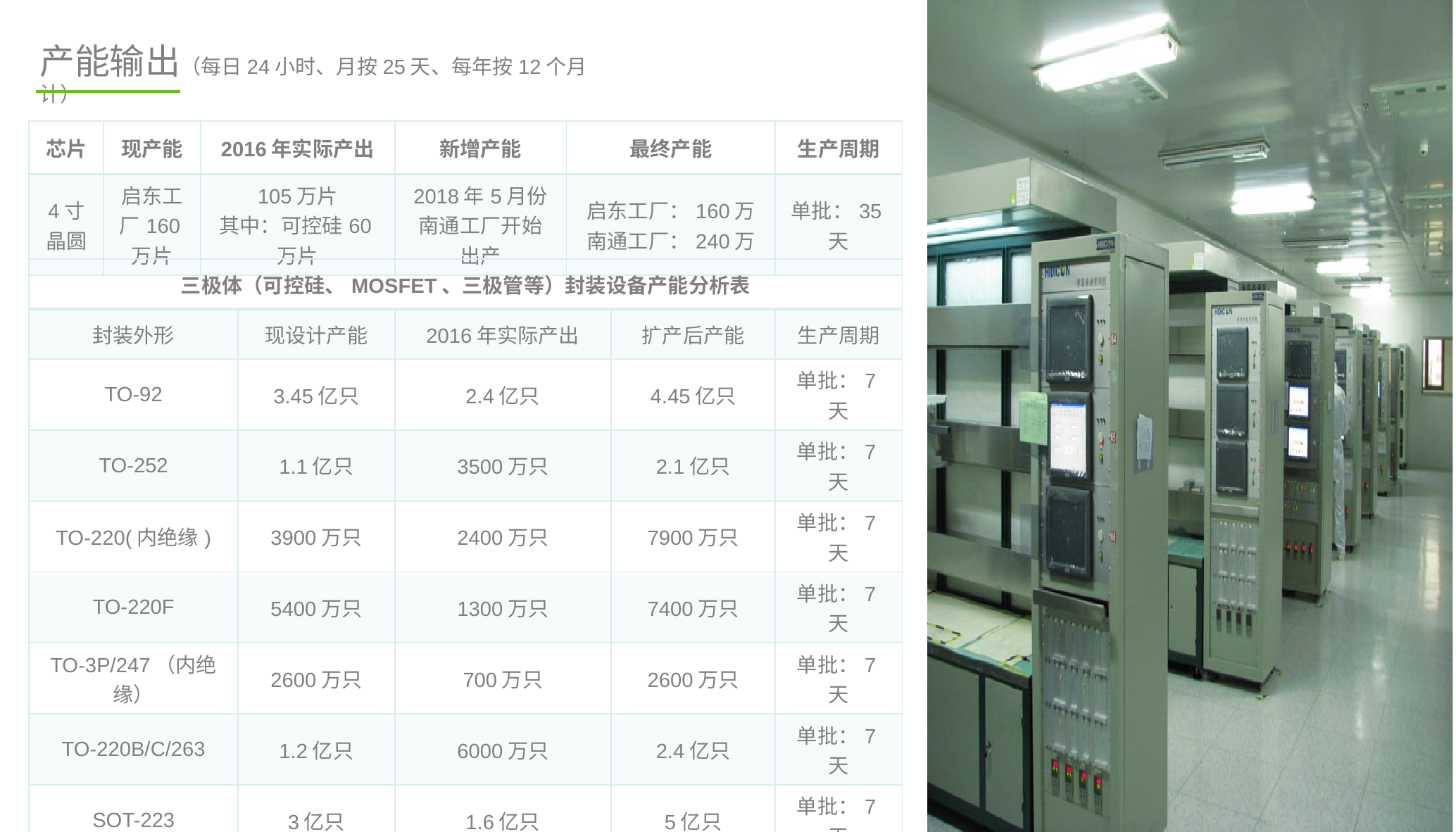

产能输出（每日24小时、月按25天、每年按12个月计）
| 芯片 | 现产能 | 2016年实际产出 | 新增产能 | 最终产能 | 生产周期 |
| --- | --- | --- | --- | --- | --- |
| 4寸 晶圆 | 启东工厂160万片 | 105万片 其中：可控硅60万片 | 2018年5月份南通工厂开始出产 | 启东工厂：160万 南通工厂：240万 | 单批：35天 |
| 三极体（可控硅、MOSFET、三极管等）封装设备产能分析表 |  |  |  |  |
| --- | --- | --- | --- | --- |
| 封装外形 | 现设计产能 | 2016年实际产出 | 扩产后产能 | 生产周期 |
| TO-92 | 3.45亿只 | 2.4亿只 | 4.45亿只 | 单批：7天 |
| TO-252 | 1.1亿只 | 3500万只 | 2.1亿只 | 单批：7天 |
| TO-220(内绝缘) | 3900万只 | 2400万只 | 7900万只 | 单批：7天 |
| TO-220F | 5400万只 | 1300万只 | 7400万只 | 单批：7天 |
| TO-3P/247（内绝缘） | 2600万只 | 700万只 | 2600万只 | 单批：7天 |
| TO-220B/C/263 | 1.2亿只 | 6000万只 | 2.4亿只 | 单批：7天 |
| SOT-223 | 3亿只 | 1.6亿只 | 5亿只 | 单批：7天 |
| SOT-89 | 1.2亿只 | 400万只 | 2亿只 | 单批：7天 |
| 其他系列 | 暂时外包 | - | - | 单批：15天 |